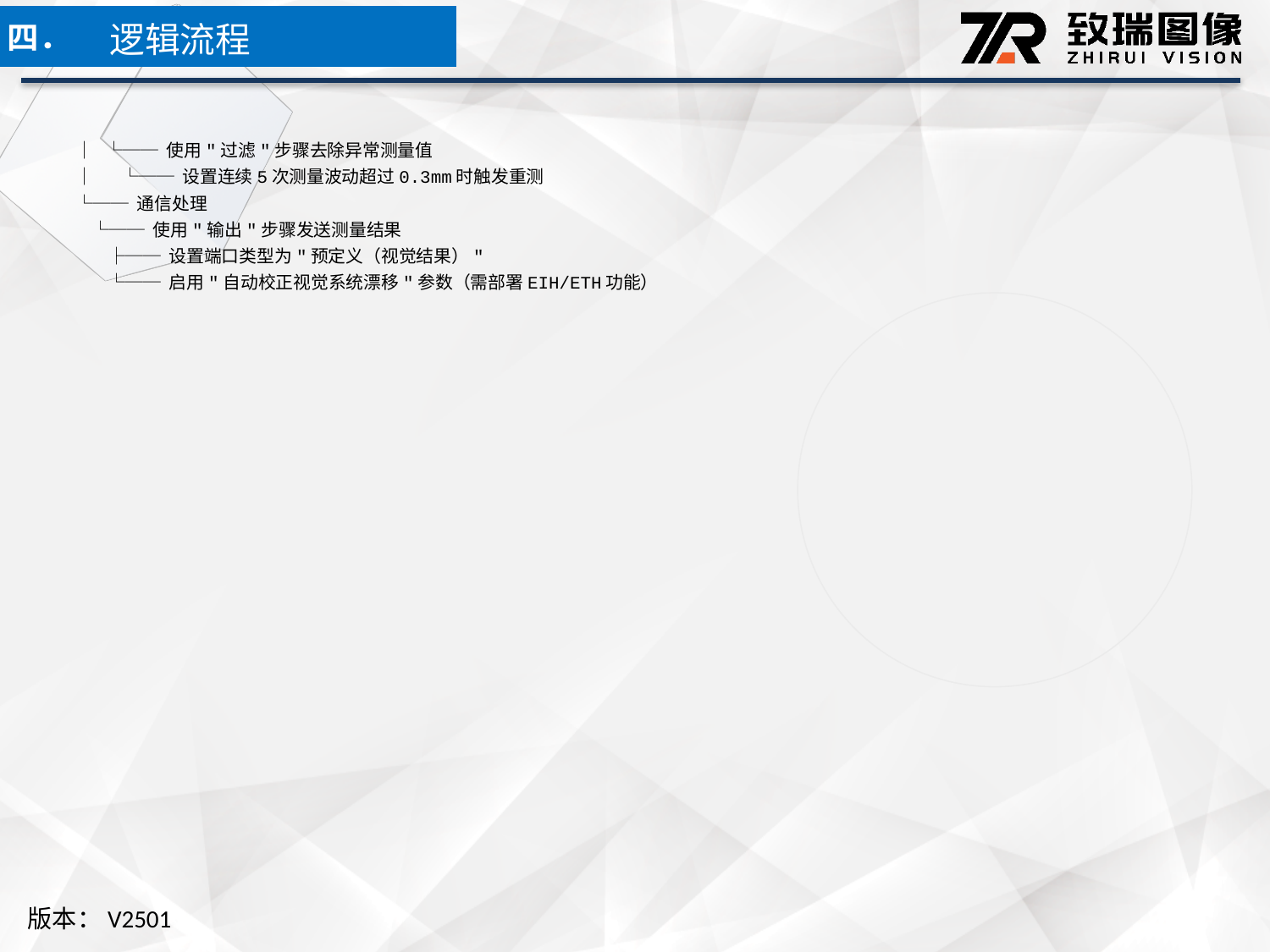

逻辑流程
四．

│   └── 使用"过滤"步骤去除异常测量值
│       └── 设置连续5次测量波动超过0.3mm时触发重测
└── 通信处理
    └── 使用"输出"步骤发送测量结果
        ├── 设置端口类型为"预定义（视觉结果）"
        └── 启用"自动校正视觉系统漂移"参数（需部署EIH/ETH功能）